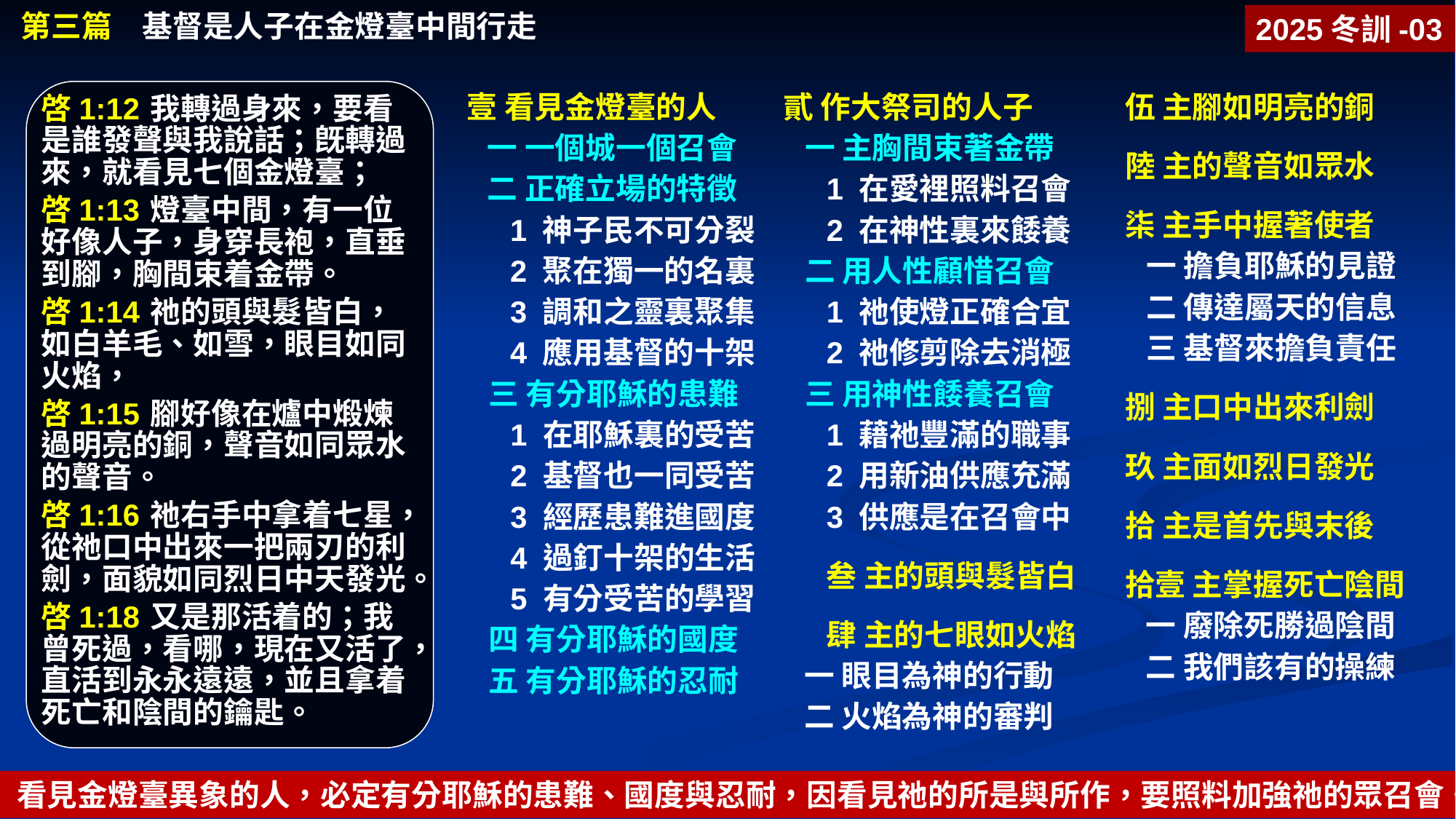

第三篇　基督是人子在金燈臺中間行走
2025冬訓-03
壹 看見金燈臺的人
一 一個城一個召會
二 正確立場的特徵
1 神子民不可分裂
2 聚在獨一的名裏
3 調和之靈裏聚集
4 應用基督的十架
三 有分耶穌的患難
1 在耶穌裏的受苦
2 基督也一同受苦
3 經歷患難進國度
4 過釘十架的生活
5 有分受苦的學習
四 有分耶穌的國度
五 有分耶穌的忍耐

貳 作大祭司的人子
一 主胸間束著金帶
1 在愛裡照料召會
2 在神性裏來餧養
二 用人性顧惜召會
1 祂使燈正確合宜
2 祂修剪除去消極
三 用神性餧養召會
1 藉祂豐滿的職事
2 用新油供應充滿
3 供應是在召會中
叁 主的頭與髮皆白
肆 主的七眼如火焰
一 眼目為神的行動
二 火焰為神的審判
伍 主腳如明亮的銅
陸 主的聲音如眾水
柒 主手中握著使者
一 擔負耶穌的見證
二 傳達屬天的信息
三 基督來擔負責任
捌 主口中出來利劍
玖 主面如烈日發光
拾 主是首先與末後
拾壹 主掌握死亡陰間
一 廢除死勝過陰間
二 我們該有的操練

啓1:12	我轉過身來，要看是誰發聲與我說話；旣轉過來，就看見七個金燈臺；
啓1:13	燈臺中間，有一位好像人子，身穿長袍，直垂到腳，胸間束着金帶。
啓1:14	祂的頭與髮皆白，如白羊毛、如雪，眼目如同火焰，
啓1:15	腳好像在爐中煅煉過明亮的銅，聲音如同眾水的聲音。
啓1:16	祂右手中拿着七星，從祂口中出來一把兩刃的利劍，面貌如同烈日中天發光。
啓1:18	又是那活着的；我曾死過，看哪，現在又活了，直活到永永遠遠，並且拿着死亡和陰間的鑰匙。
看見金燈臺異象的人，必定有分耶穌的患難、國度與忍耐，因看見祂的所是與所作，要照料加強祂的眾召會。